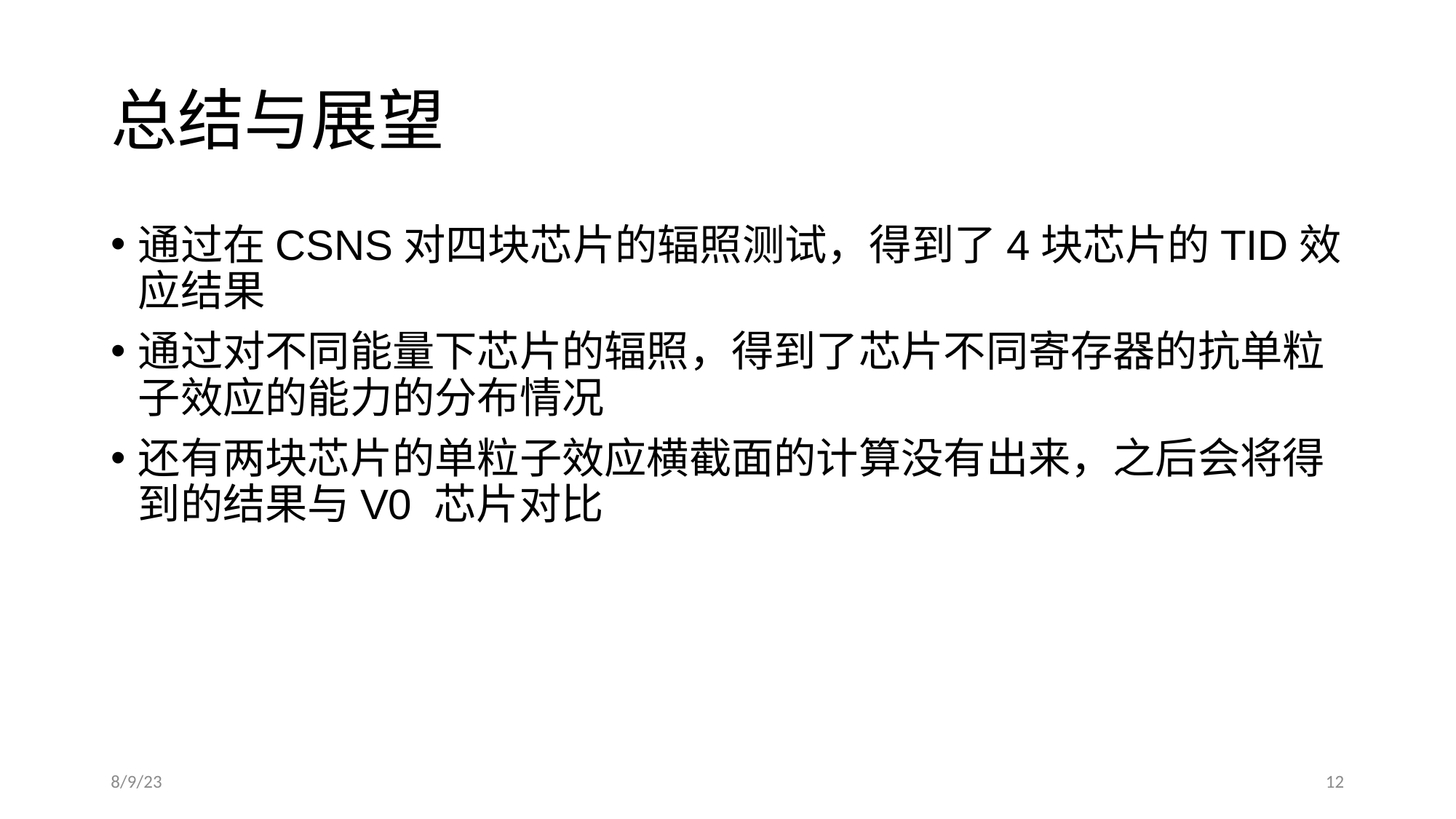

# 总结与展望
通过在CSNS对四块芯片的辐照测试，得到了4块芯片的TID效应结果
通过对不同能量下芯片的辐照，得到了芯片不同寄存器的抗单粒子效应的能力的分布情况
还有两块芯片的单粒子效应横截面的计算没有出来，之后会将得到的结果与V0 芯片对比
8/9/23
12